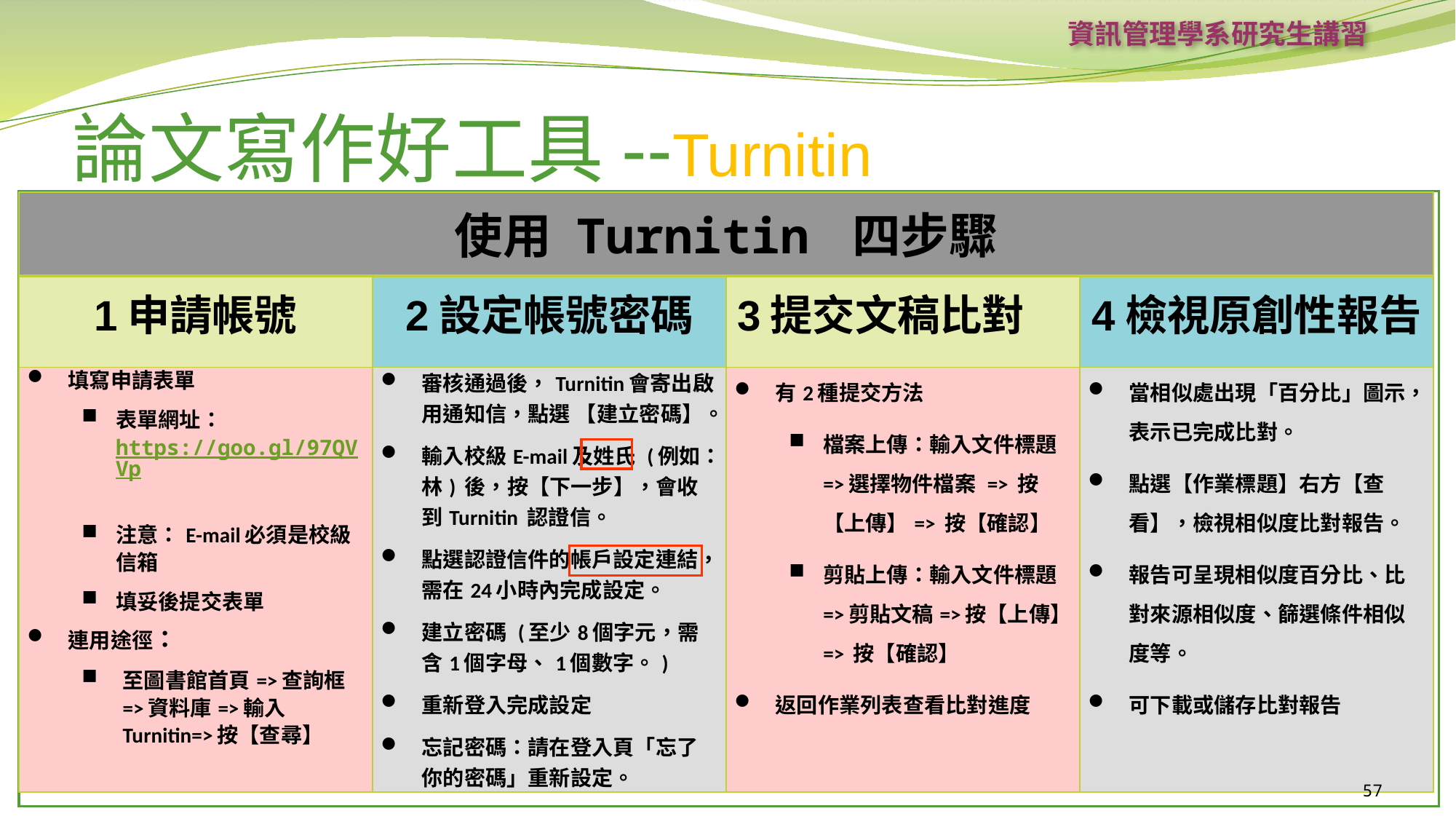

資訊管理學系研究生講習
# 論文寫作好工具--Turnitin

| 使用 Turnitin 四步驟 |  |  |  |
| --- | --- | --- | --- |
| 1申請帳號 | 2設定帳號密碼 | 3提交文稿比對 | 4檢視原創性報告 |
| 填寫申請表單 表單網址：https://goo.gl/97QVVp 注意：E-mail必須是校級信箱 填妥後提交表單 連用途徑： 至圖書館首頁=>查詢框=>資料庫=>輸入Turnitin=>按【查尋】 | 審核通過後，Turnitin會寄出啟用通知信，點選 【建立密碼】。 輸入校級E-mail及姓氏 (例如：林) 後，按【下一步】，會收到Turnitin 認證信。 點選認證信件的帳戶設定連結，需在24小時內完成設定。 建立密碼 (至少8個字元，需含1個字母、1個數字。) 重新登入完成設定 忘記密碼：請在登入頁「忘了你的密碼」重新設定。 | 有2種提交方法 檔案上傳：輸入文件標題=>選擇物件檔案 => 按【上傳】=> 按【確認】 剪貼上傳：輸入文件標題=>剪貼文稿=>按【上傳】=> 按【確認】 返回作業列表查看比對進度 | 當相似處出現「百分比」圖示，表示已完成比對。 點選【作業標題】右方【查看】，檢視相似度比對報告。 報告可呈現相似度百分比、比對來源相似度、篩選條件相似度等。 可下載或儲存比對報告 |

57